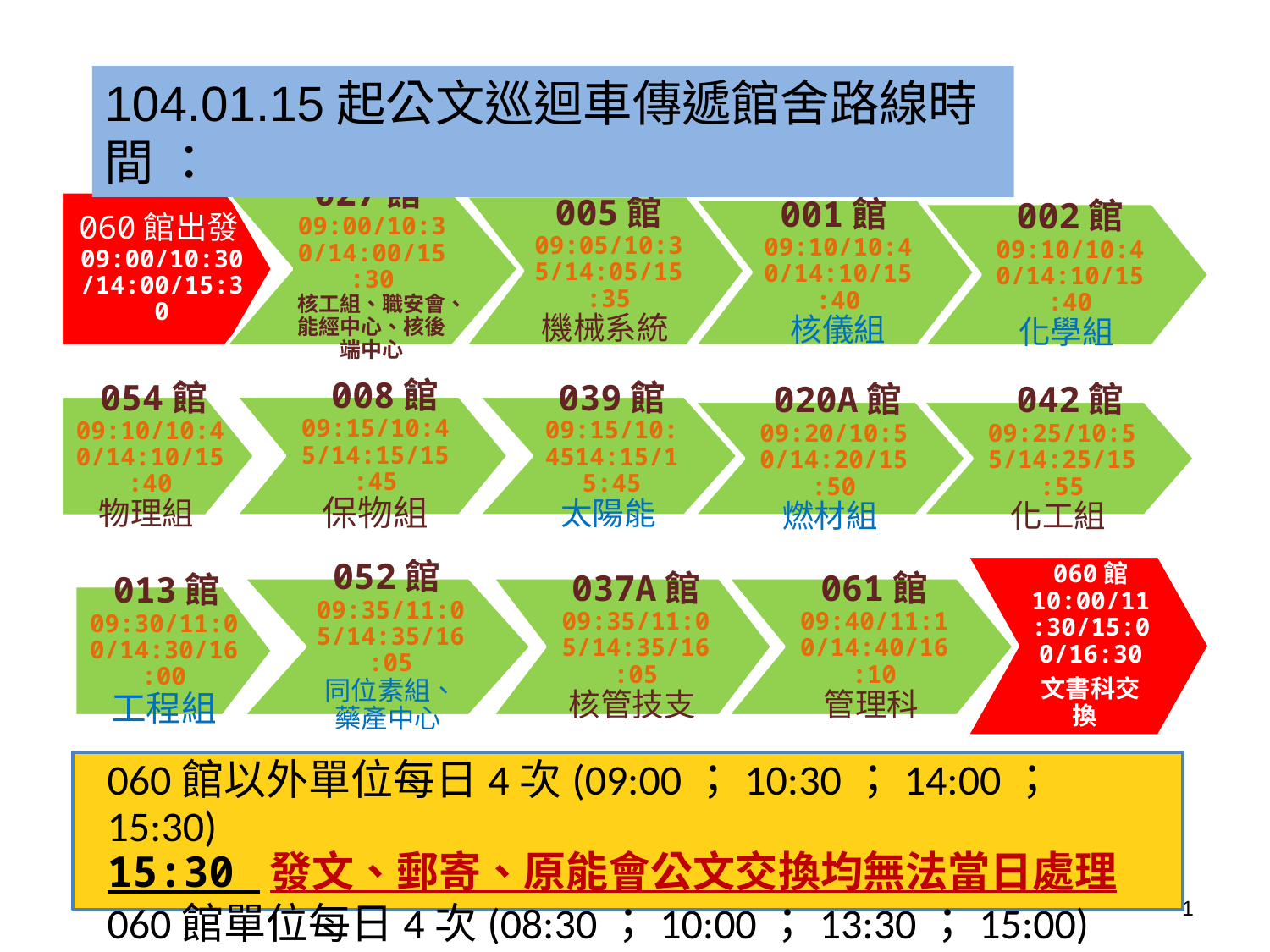

104.01.15起公文巡迴車傳遞館舍路線時間 ：
060館出發09:00/10:30 /14:00/15:30
027館09:00/10:30/14:00/15:30
核工組、職安會、能經中心、核後端中心
005館
09:05/10:35/14:05/15:35
機械系統
001館09:10/10:40/14:10/15:40
核儀組
002館
09:10/10:40/14:10/15:40
化學組

 008館
09:15/10:45/14:15/15:45
保物組
 054館
09:10/10:40/14:10/15:40
物理組
039館
09:15/10:4514:15/15:45
太陽能
 020A館
09:20/10:50/14:20/15:50
燃材組
  042館
09:25/10:55/14:25/15:55
化工組
060館
10:00/11:30/15:00/16:30
文書科交換
061館
09:40/11:10/14:40/16:10
管理科
052館09:35/11:05/14:35/16:05
同位素組、藥產中心
037A館
09:35/11:05/14:35/16:05
核管技支
 013館
09:30/11:00/14:30/16:00
工程組
060館以外單位每日4次(09:00；10:30；14:00；15:30)
15:30 發文、郵寄、原能會公文交換均無法當日處理
060館單位每日4次(08:30；10:00；13:30；15:00)

1